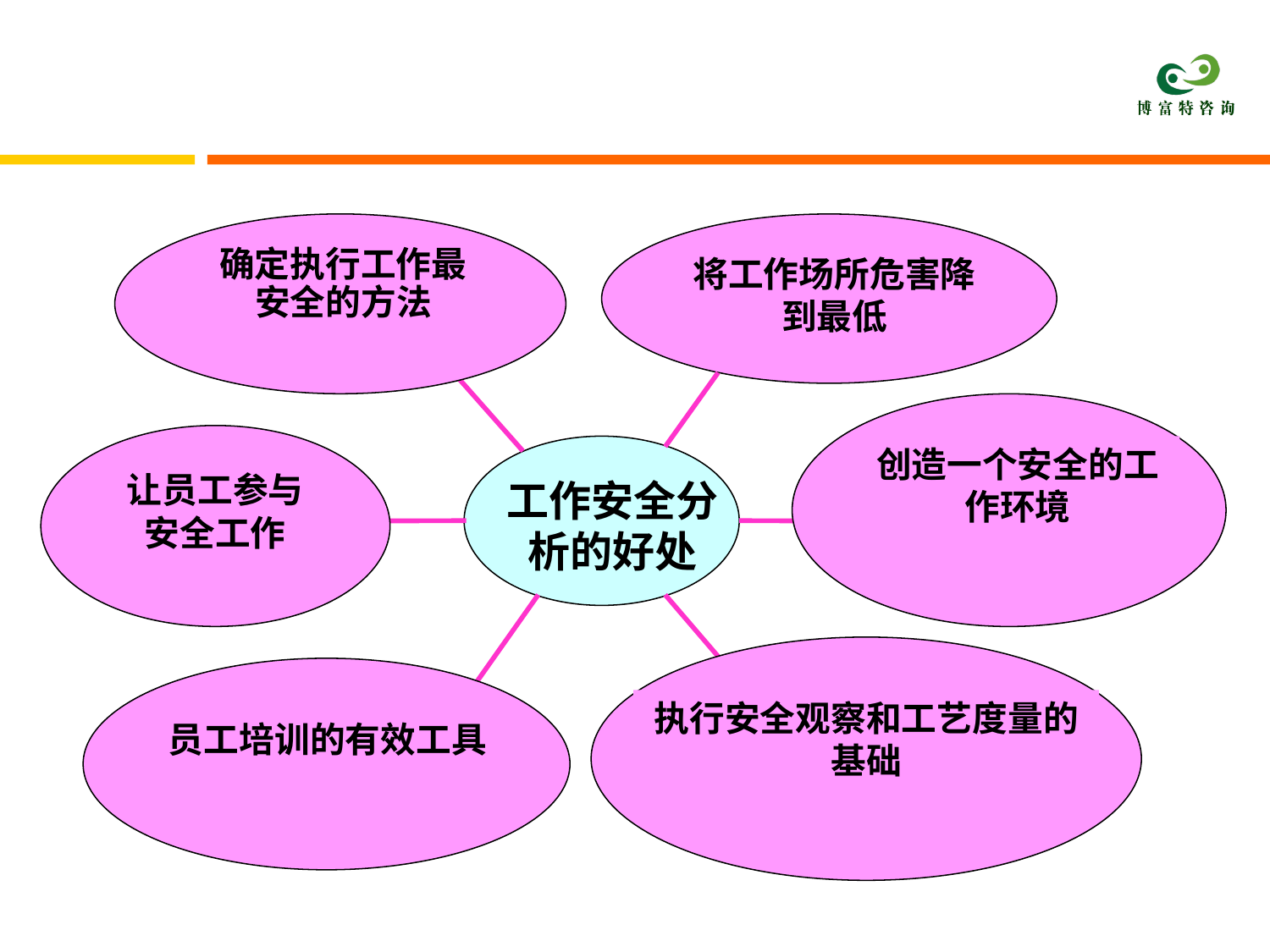

工作安全分析优点

确定执行工作最安全的方法

将工作场所危害降到最低

创造一个安全的工作环境

让员工参与安全工作

工作安全分析的好处

员工培训的有效工具

执行安全观察和工艺度量的基础